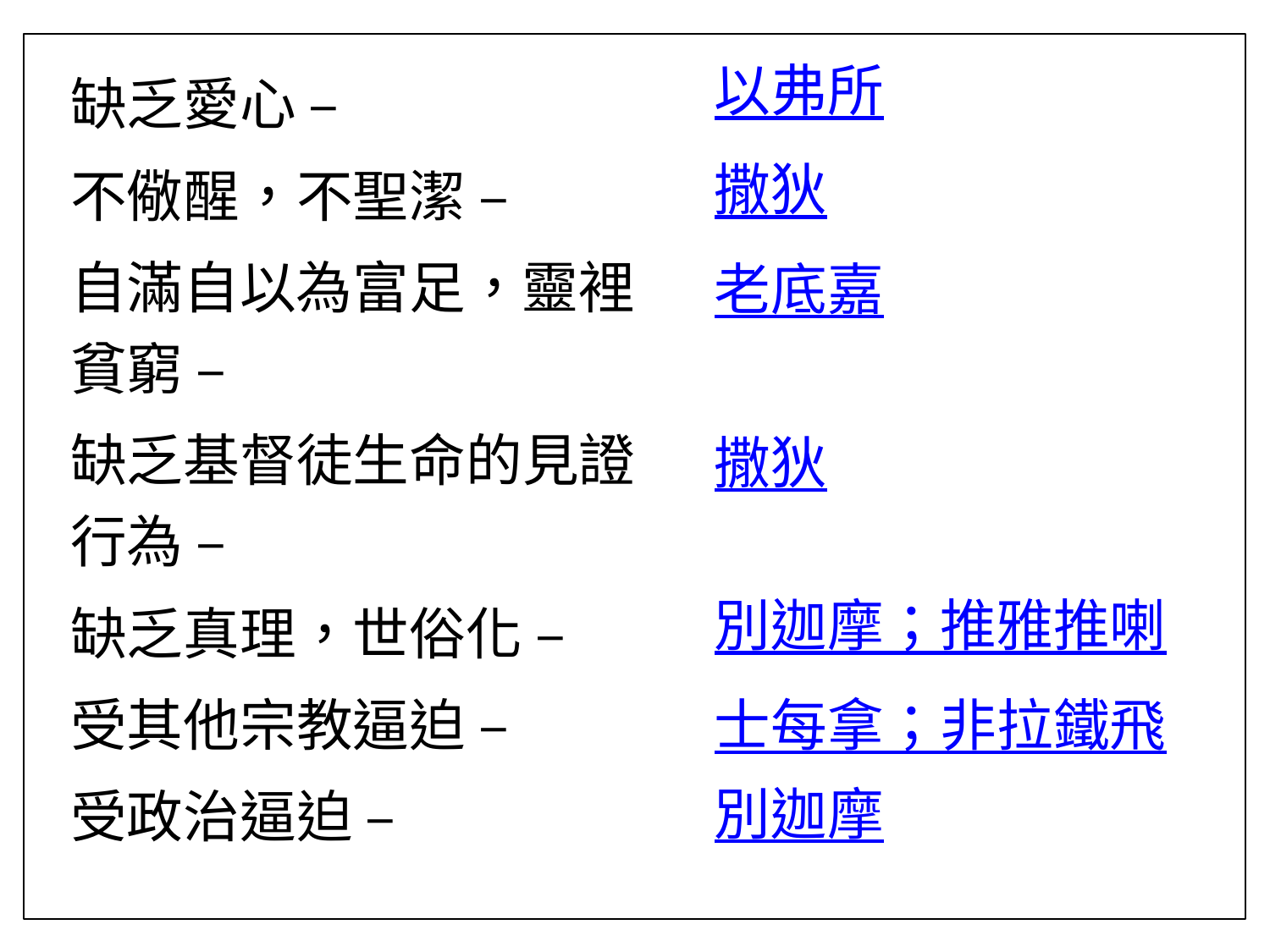

缺乏愛心 –
不儆醒，不聖潔 –
自滿自以為富足，靈裡貧窮 –
缺乏基督徒生命的見證行為 –
缺乏真理，世俗化 –
受其他宗教逼迫 –
受政治逼迫 –
以弗所
撒狄
老底嘉
撒狄
別迦摩；推雅推喇
士每拿；非拉鐵飛
別迦摩